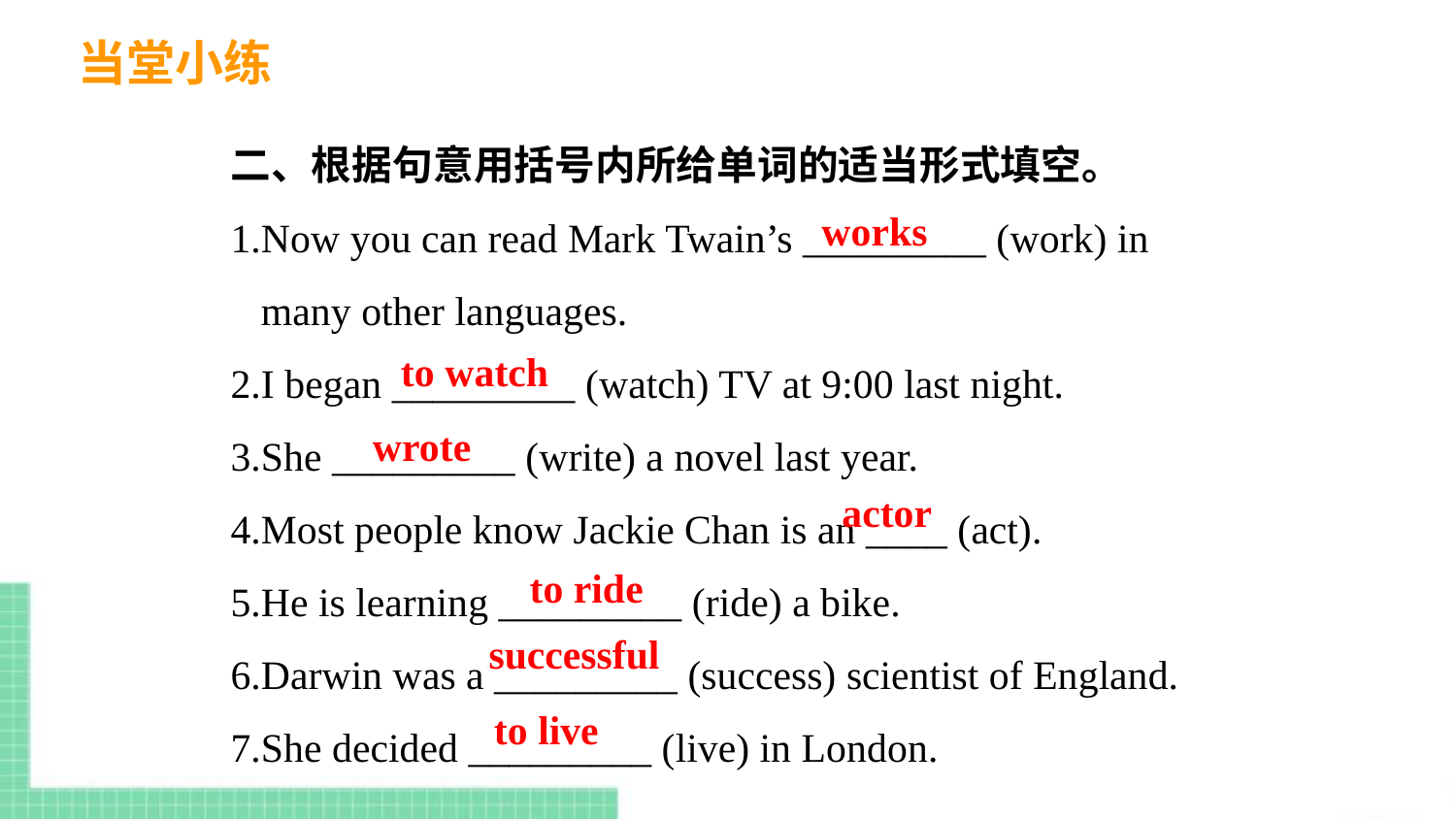

当堂小练
二、根据句意用括号内所给单词的适当形式填空。
1.Now you can read Mark Twain’s _________ (work) in
   many other languages.
2.I began _________ (watch) TV at 9:00 last night.
3.She _________ (write) a novel last year.
4.Most people know Jackie Chan is an ____ (act).
5.He is learning _________ (ride) a bike.
6.Darwin was a _________ (success) scientist of England.
7.She decided _________ (live) in London.
works
to watch
wrote
actor
to ride
successful
to live